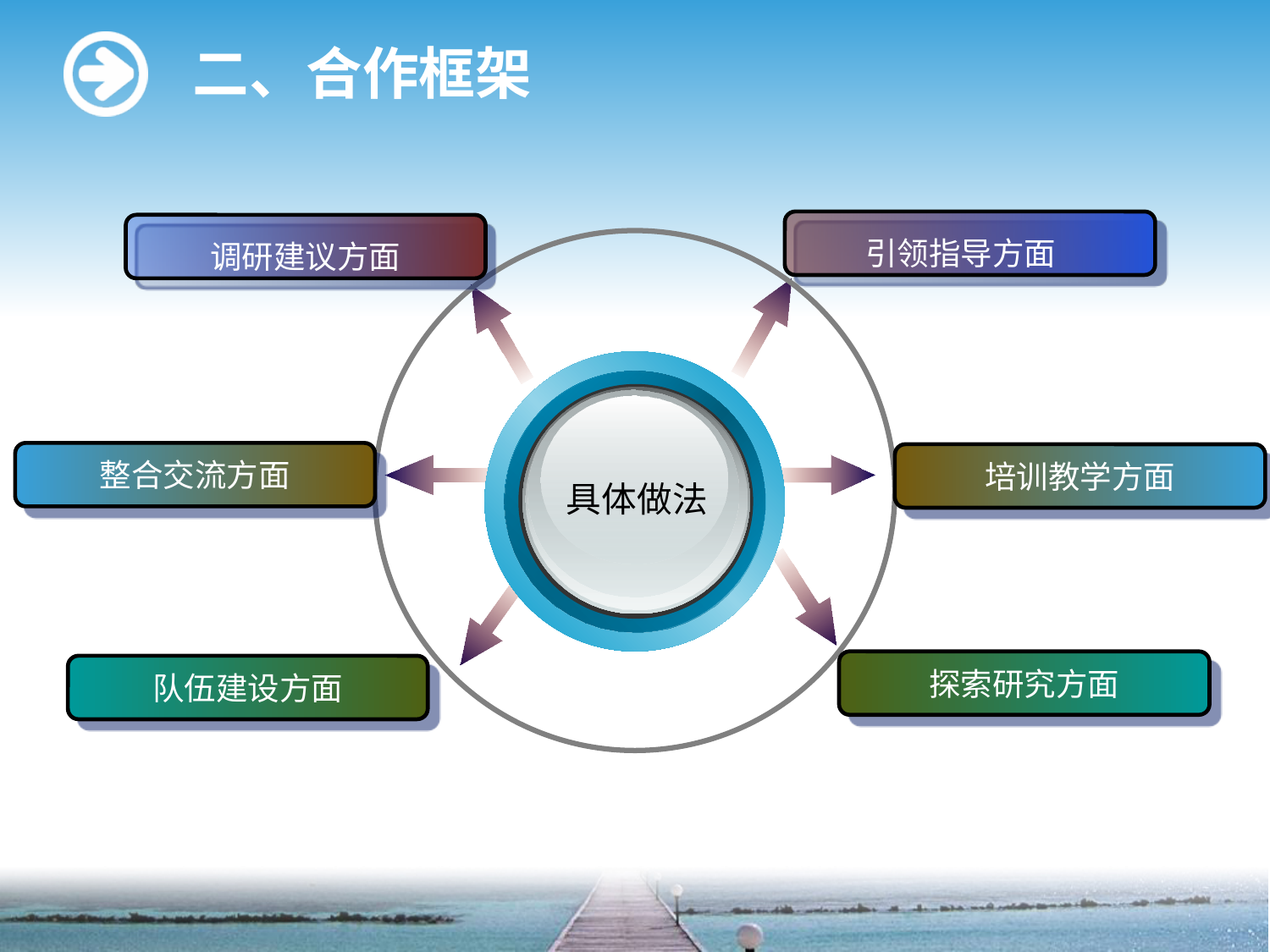

二、合作框架

引领指导方面

调研建议方面

具体做法
整合交流方面
培训教学方面

探索研究方面
队伍建设方面